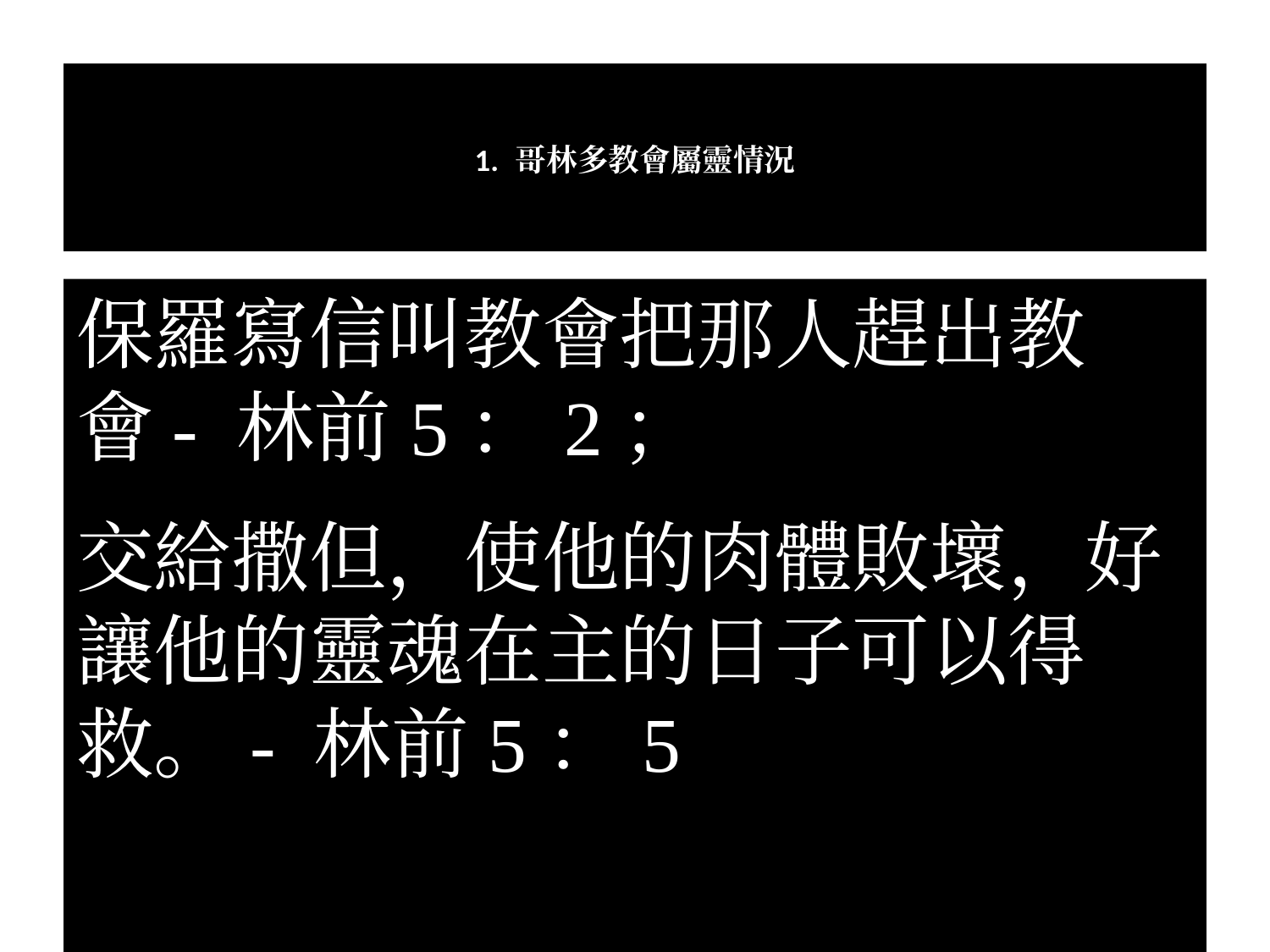

# 1.  哥林多教會屬靈情況
保羅寫信叫教會把那人趕出教會- 林前5：2；
交給撒但，使他的肉體敗壞，好讓他的靈魂在主的日子可以得救。- 林前5：5